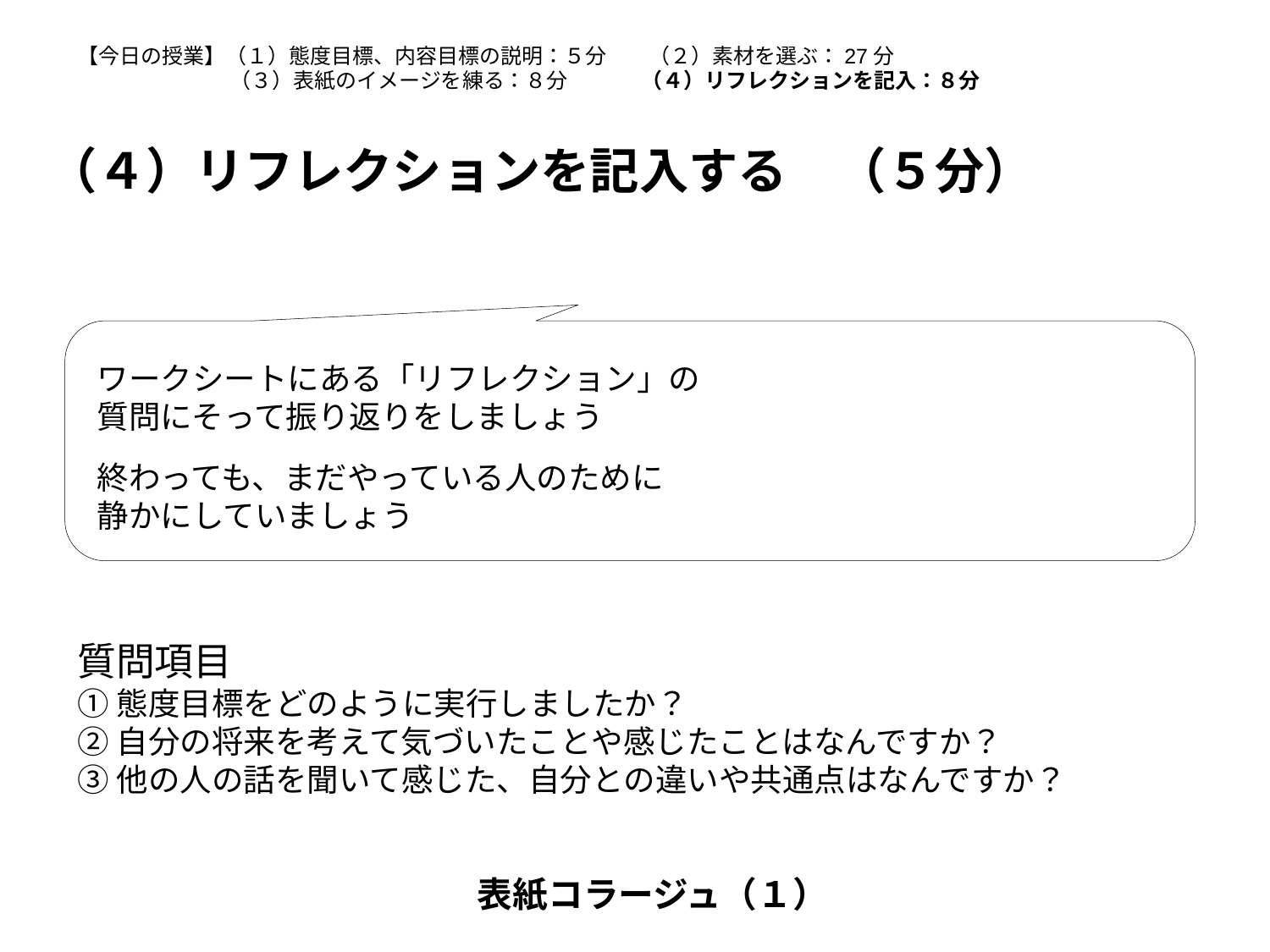

【今日の授業】（１）態度目標、内容目標の説明：５分　　（２）素材を選ぶ：27分
　　　　　　　 （３）表紙のイメージを練る：８分　　  　（４）リフレクションを記入：８分
（４）リフレクションを記入する　（５分）

ワークシートにある「リフレクション」の
質問にそって振り返りをしましょう

終わっても、まだやっている人のために
静かにしていましょう
質問項目
①態度目標をどのように実行しましたか？
②自分の将来を考えて気づいたことや感じたことはなんですか？
③他の人の話を聞いて感じた、自分との違いや共通点はなんですか？
表紙コラージュ（１）